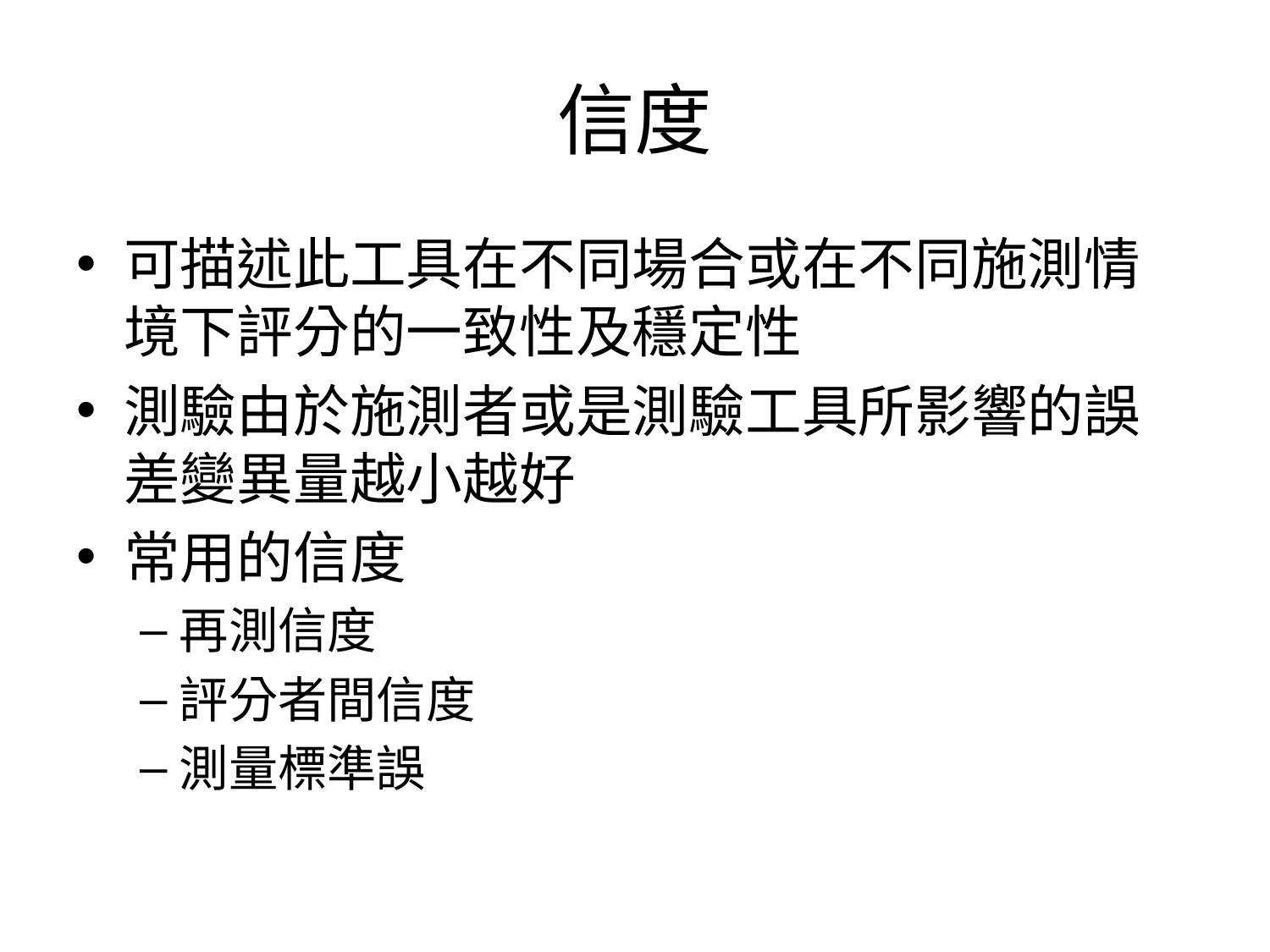

# 信度
可描述此工具在不同場合或在不同施測情境下評分的一致性及穩定性
測驗由於施測者或是測驗工具所影響的誤差變異量越小越好
常用的信度
再測信度
評分者間信度
測量標準誤